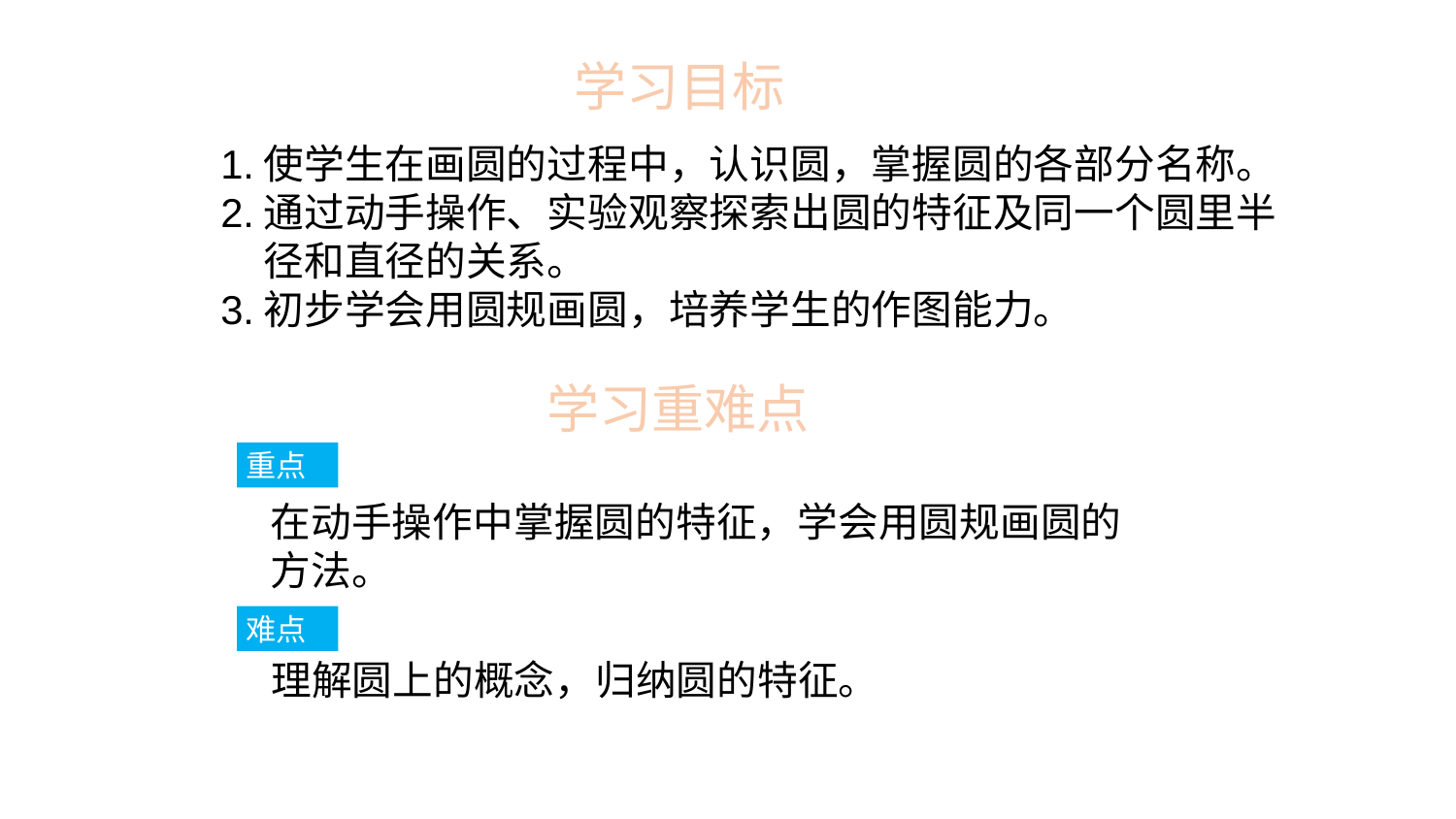

学习目标
使学生在画圆的过程中，认识圆，掌握圆的各部分名称。
通过动手操作、实验观察探索出圆的特征及同一个圆里半径和直径的关系。
初步学会用圆规画圆，培养学生的作图能力。
学习重难点
重点
在动手操作中掌握圆的特征，学会用圆规画圆的方法。
难点
理解圆上的概念，归纳圆的特征。